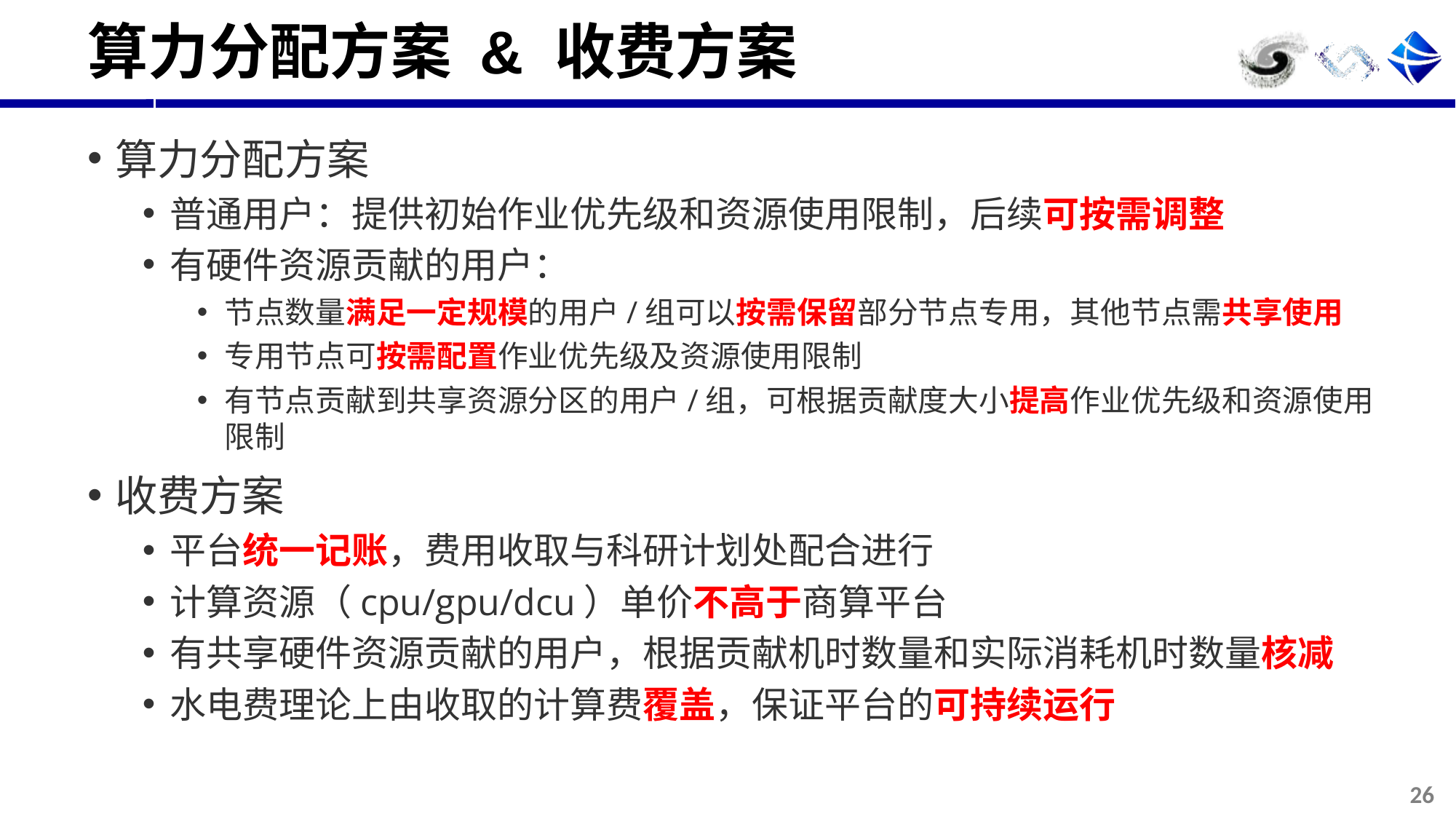

# 算力分配方案 & 收费方案
算力分配方案
普通用户：提供初始作业优先级和资源使用限制，后续可按需调整
有硬件资源贡献的用户：
节点数量满足一定规模的用户/组可以按需保留部分节点专用，其他节点需共享使用
专用节点可按需配置作业优先级及资源使用限制
有节点贡献到共享资源分区的用户/组，可根据贡献度大小提高作业优先级和资源使用限制
收费方案
平台统一记账，费用收取与科研计划处配合进行
计算资源（cpu/gpu/dcu）单价不高于商算平台
有共享硬件资源贡献的用户，根据贡献机时数量和实际消耗机时数量核减
水电费理论上由收取的计算费覆盖，保证平台的可持续运行